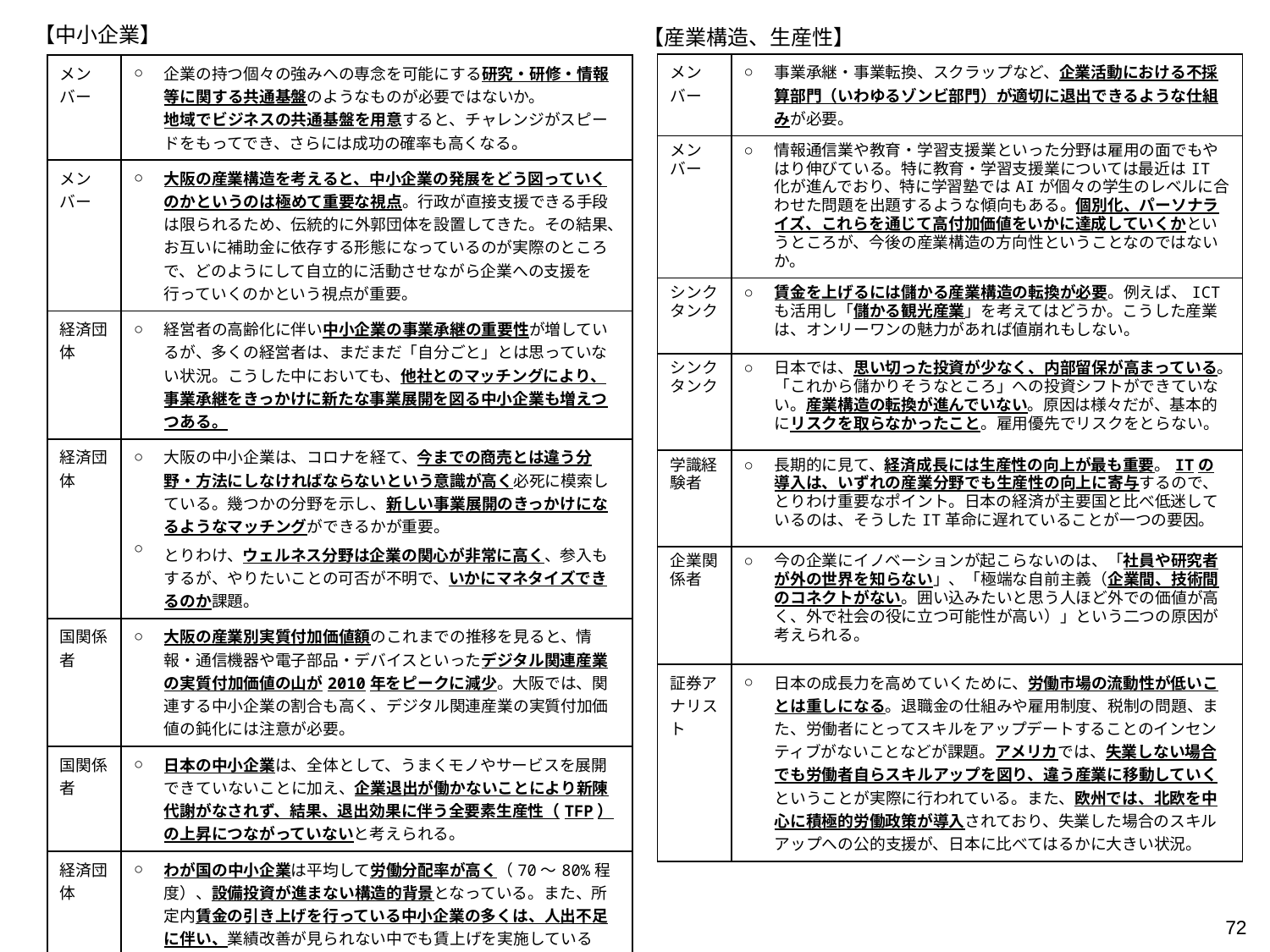

【中小企業】
【産業構造、生産性】
| メンバー | ○ | 事業承継・事業転換、スクラップなど、企業活動における不採算部門（いわゆるゾンビ部門）が適切に退出できるような仕組みが必要。 |
| --- | --- | --- |
| メンバー | ○ | 情報通信業や教育・学習支援業といった分野は雇用の面でもやはり伸びている。特に教育・学習支援業については最近はIT化が進んでおり、特に学習塾ではAIが個々の学生のレベルに合わせた問題を出題するような傾向もある。個別化、パーソナライズ、これらを通じて高付加価値をいかに達成していくかというところが、今後の産業構造の方向性ということなのではないか。 |
| シンクタンク | ○ | 賃金を上げるには儲かる産業構造の転換が必要。例えば、ICTも活用し「儲かる観光産業」を考えてはどうか。こうした産業は、オンリーワンの魅力があれば値崩れもしない。 |
| シンクタンク | ○ | 日本では、思い切った投資が少なく、内部留保が高まっている。「これから儲かりそうなところ」への投資シフトができていない。産業構造の転換が進んでいない。原因は様々だが、基本的にリスクを取らなかったこと。雇用優先でリスクをとらない。 |
| 学識経験者 | ○ | 長期的に見て、経済成長には生産性の向上が最も重要。ITの導入は、いずれの産業分野でも生産性の向上に寄与するので、とりわけ重要なポイント。日本の経済が主要国と比べ低迷しているのは、そうしたIT革命に遅れていることが一つの要因。 |
| 企業関係者 | ○ | 今の企業にイノベーションが起こらないのは、「社員や研究者が外の世界を知らない」、「極端な自前主義（企業間、技術間のコネクトがない。囲い込みたいと思う人ほど外での価値が高く、外で社会の役に立つ可能性が高い）」という二つの原因が考えられる。 |
| 証券アナリスト | ○ | 日本の成長力を高めていくために、労働市場の流動性が低いことは重しになる。退職金の仕組みや雇用制度、税制の問題、また、労働者にとってスキルをアップデートすることのインセンティブがないことなどが課題。アメリカでは、失業しない場合でも労働者自らスキルアップを図り、違う産業に移動していくということが実際に行われている。また、欧州では、北欧を中心に積極的労働政策が導入されており、失業した場合のスキルアップへの公的支援が、日本に比べてはるかに大きい状況。 |
| メンバー | ○ | 企業の持つ個々の強みへの専念を可能にする研究・研修・情報等に関する共通基盤のようなものが必要ではないか。 地域でビジネスの共通基盤を用意すると、チャレンジがスピードをもってでき、さらには成功の確率も高くなる。 |
| --- | --- | --- |
| メンバー | ○ | 大阪の産業構造を考えると、中小企業の発展をどう図っていくのかというのは極めて重要な視点。行政が直接支援できる手段は限られるため、伝統的に外郭団体を設置してきた。その結果、お互いに補助金に依存する形態になっているのが実際のところで、どのようにして自立的に活動させながら企業への支援を行っていくのかという視点が重要。 |
| 経済団体 | ○ | 経営者の高齢化に伴い中小企業の事業承継の重要性が増しているが、多くの経営者は、まだまだ「自分ごと」とは思っていない状況。こうした中においても、他社とのマッチングにより、事業承継をきっかけに新たな事業展開を図る中小企業も増えつつある。 |
| 経済団体 | ○ ○ | 大阪の中小企業は、コロナを経て、今までの商売とは違う分野・方法にしなければならないという意識が高く必死に模索している。幾つかの分野を示し、新しい事業展開のきっかけになるようなマッチングができるかが重要。 とりわけ、ウェルネス分野は企業の関心が非常に高く、参入もするが、やりたいことの可否が不明で、いかにマネタイズできるのか課題。 |
| 国関係者 | ○ | 大阪の産業別実質付加価値額のこれまでの推移を見ると、情報・通信機器や電子部品・デバイスといったデジタル関連産業の実質付加価値の山が2010年をピークに減少。大阪では、関連する中小企業の割合も高く、デジタル関連産業の実質付加価値の鈍化には注意が必要。 |
| 国関係者 | ○ | 日本の中小企業は、全体として、うまくモノやサービスを展開できていないことに加え、企業退出が働かないことにより新陳代謝がなされず、結果、退出効果に伴う全要素生産性（TFP）の上昇につながっていないと考えられる。 |
| 経済団体 | ○ | わが国の中小企業は平均して労働分配率が高く（70～80%程度）、設備投資が進まない構造的背景となっている。また、所定内賃金の引き上げを行っている中小企業の多くは、人出不足に伴い、業績改善が見られない中でも賃上げを実施している「防衛的な賃上げ」となっている。 |
72